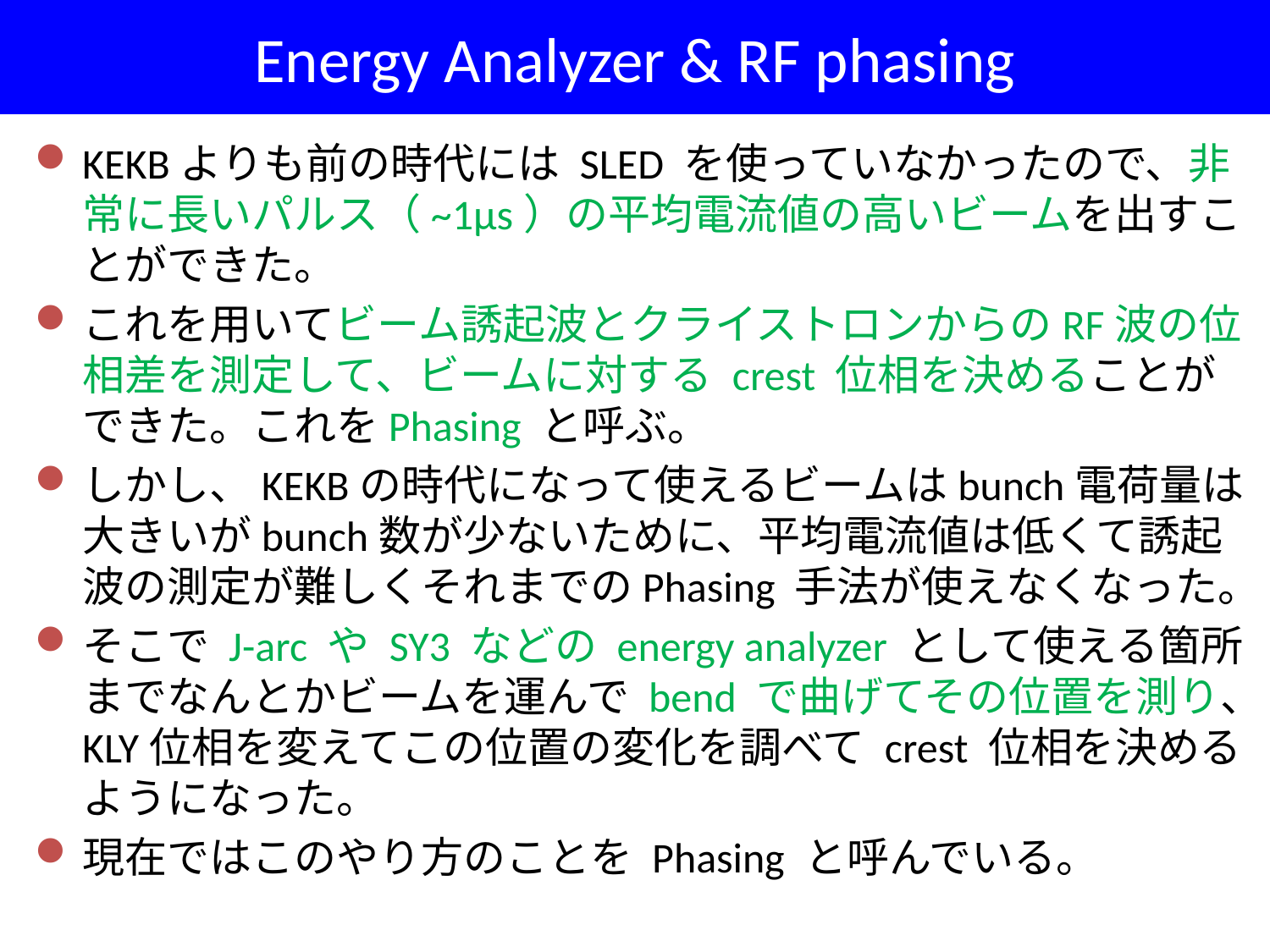

# Energy Analyzer & RF phasing
KEKBよりも前の時代には SLED を使っていなかったので、非常に長いパルス（~1μs）の平均電流値の高いビームを出すことができた。
これを用いてビーム誘起波とクライストロンからのRF波の位相差を測定して、ビームに対する crest 位相を決めることができた。これをPhasing と呼ぶ。
しかし、KEKBの時代になって使えるビームはbunch電荷量は大きいがbunch数が少ないために、平均電流値は低くて誘起波の測定が難しくそれまでのPhasing 手法が使えなくなった。
そこで J-arc や SY3 などの energy analyzer として使える箇所までなんとかビームを運んで bend で曲げてその位置を測り、KLY位相を変えてこの位置の変化を調べて crest 位相を決めるようになった。
現在ではこのやり方のことを Phasing と呼んでいる。